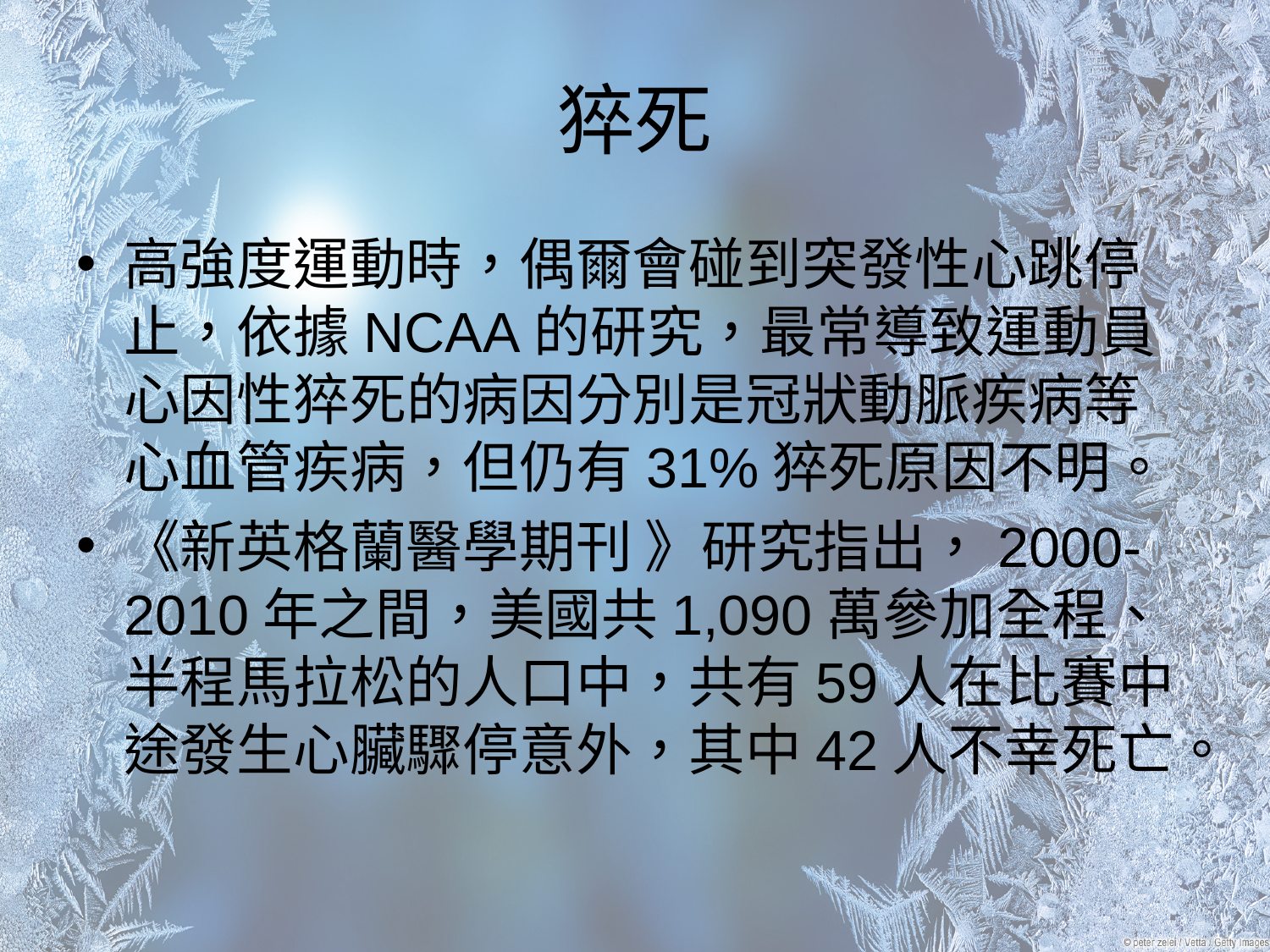

# 猝死
高強度運動時，偶爾會碰到突發性心跳停止，依據NCAA的研究，最常導致運動員心因性猝死的病因分別是冠狀動脈疾病等心血管疾病，但仍有31%猝死原因不明。
《新英格蘭醫學期刊 》研究指出，2000-2010年之間，美國共1,090萬參加全程、半程馬拉松的人口中，共有59人在比賽中途發生心臟驟停意外，其中42人不幸死亡。